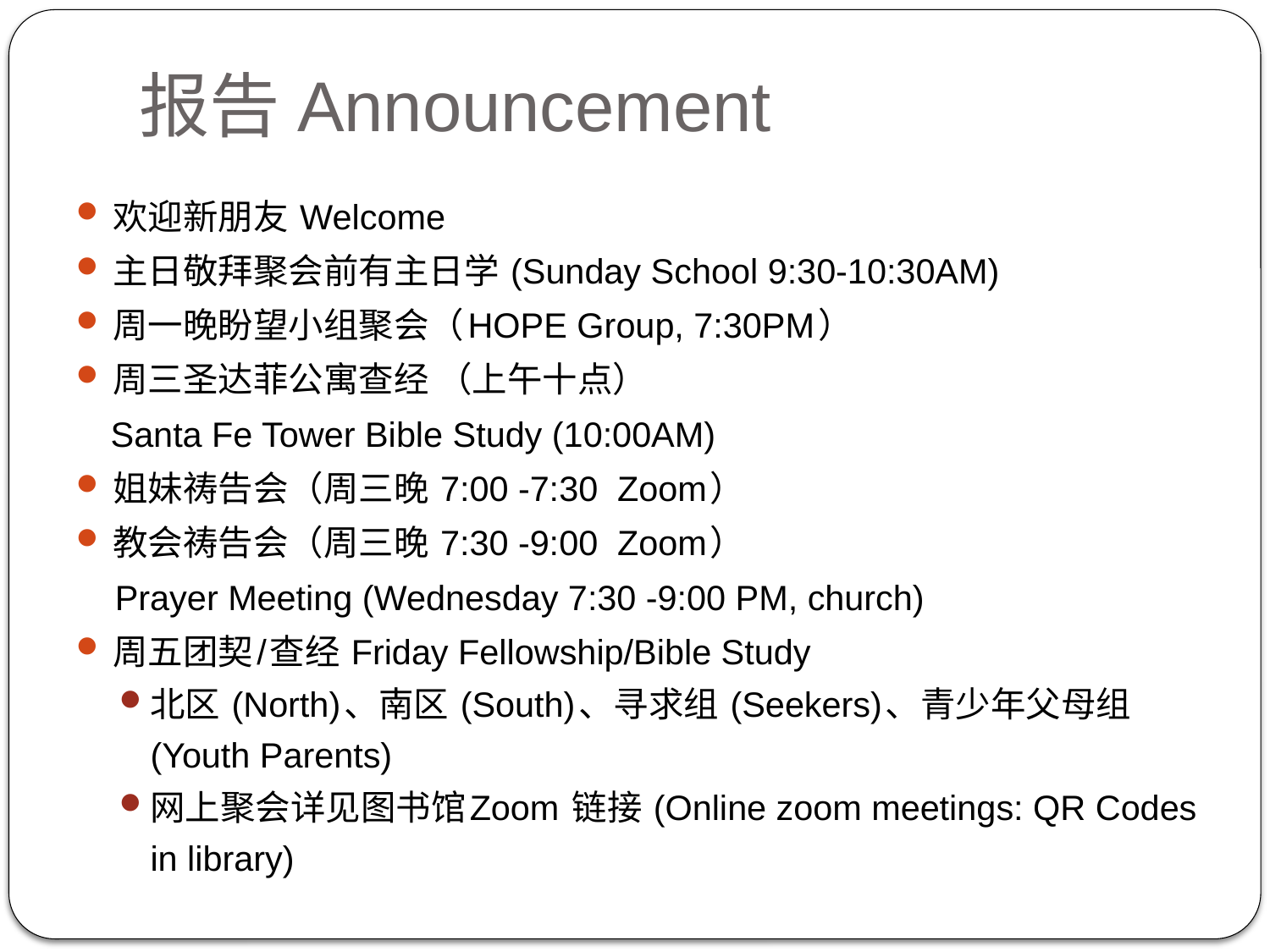

# 报告Announcement
欢迎新朋友 Welcome
主日敬拜聚会前有主日学 (Sunday School 9:30-10:30AM)
周一晚盼望小组聚会（HOPE Group, 7:30PM）
周三圣达菲公寓查经 （上午十点）
Santa Fe Tower Bible Study (10:00AM)
姐妹祷告会（周三晚 7:00 -7:30  Zoom）
教会祷告会（周三晚 7:30 -9:00  Zoom）
    Prayer Meeting (Wednesday 7:30 -9:00 PM, church)
周五团契/查经 Friday Fellowship/Bible Study
北区 (North)、南区 (South)、寻求组 (Seekers)、青少年父母组(Youth Parents)
网上聚会详见图书馆Zoom 链接 (Online zoom meetings: QR Codes in library)